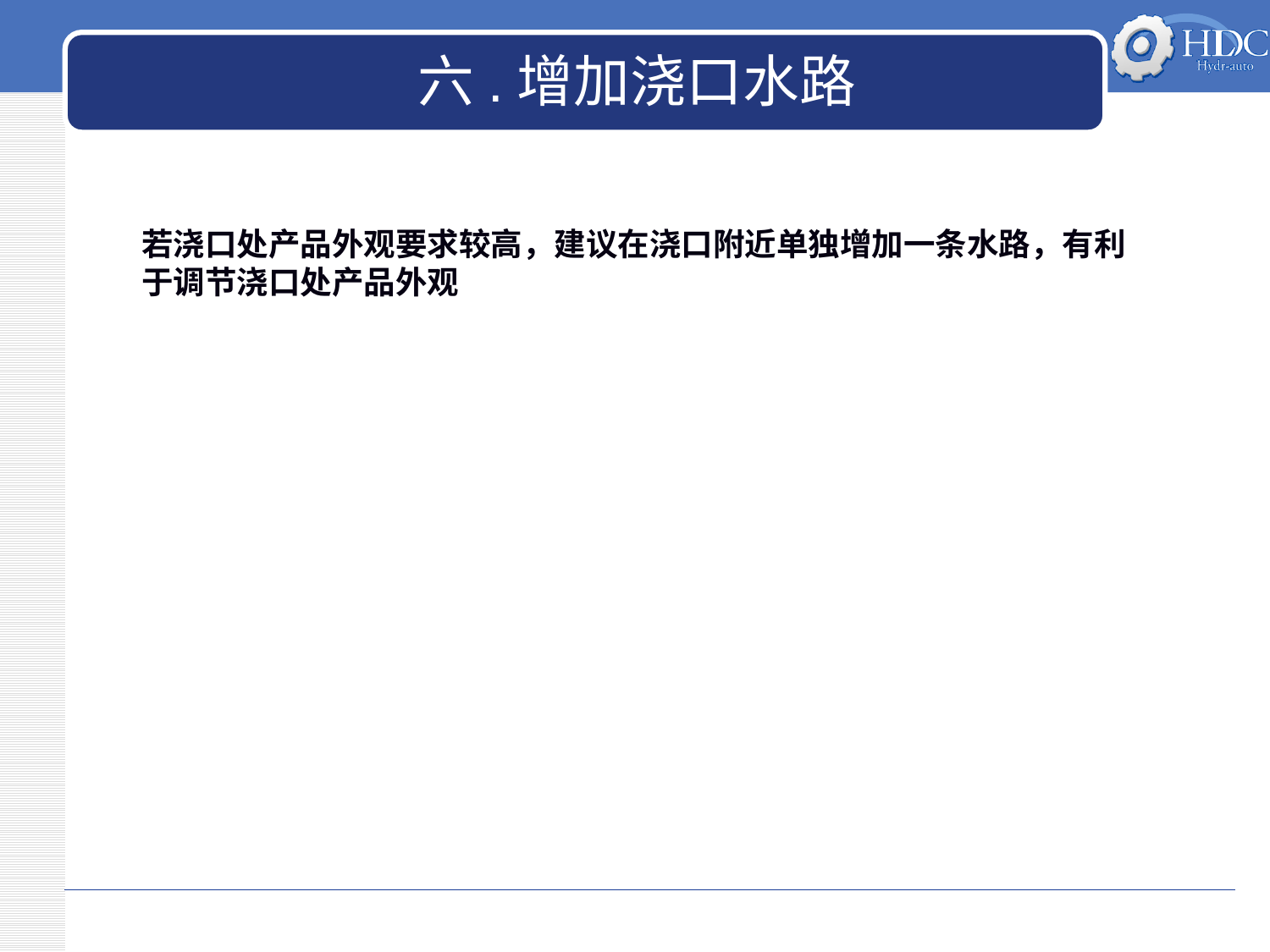

六.增加浇口水路
若浇口处产品外观要求较高，建议在浇口附近单独增加一条水路，有利于调节浇口处产品外观